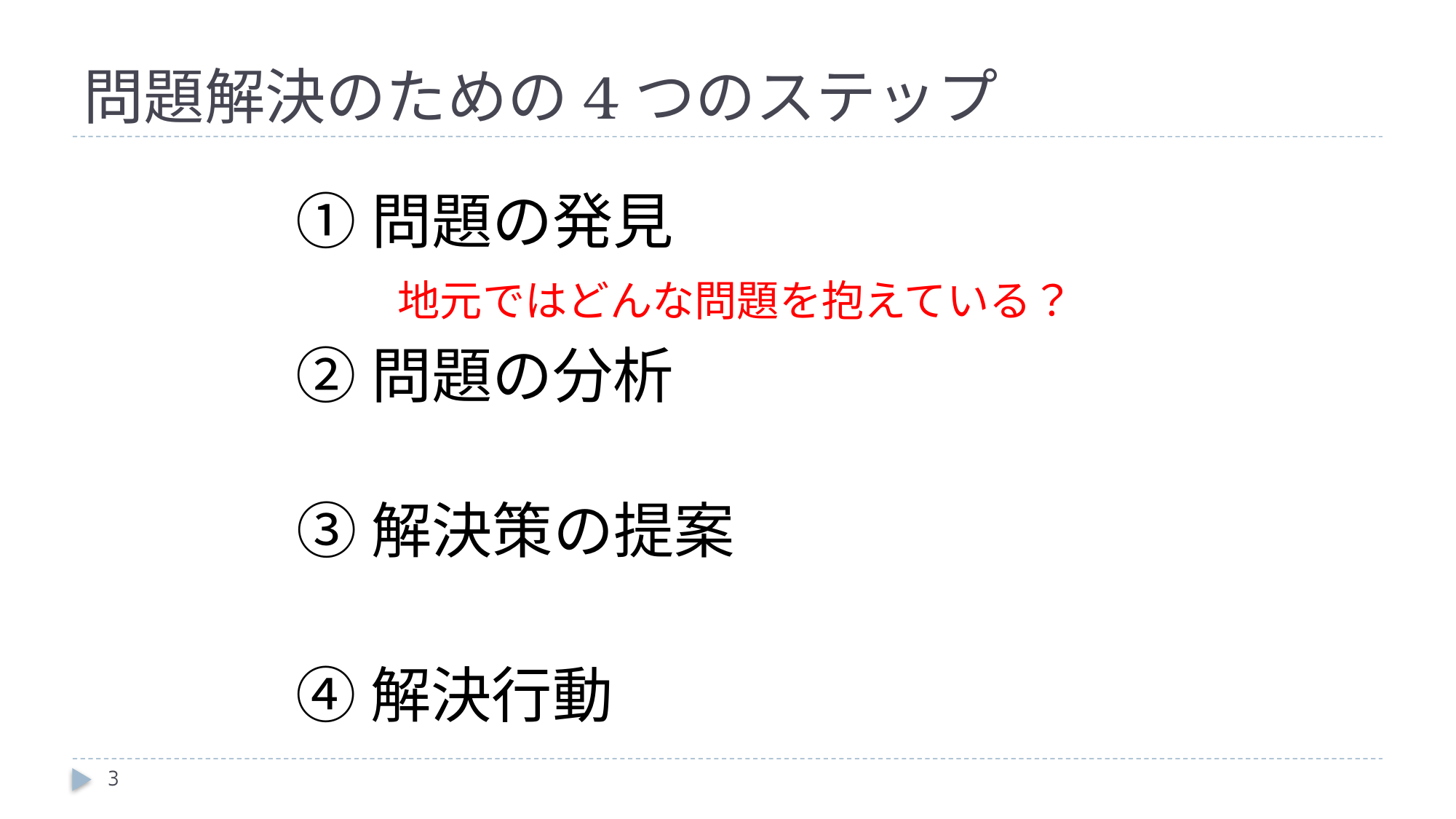

# 問題解決のための4つのステップ
①問題の発見
地元ではどんな問題を抱えている？
②問題の分析
③解決策の提案
④解決行動
3